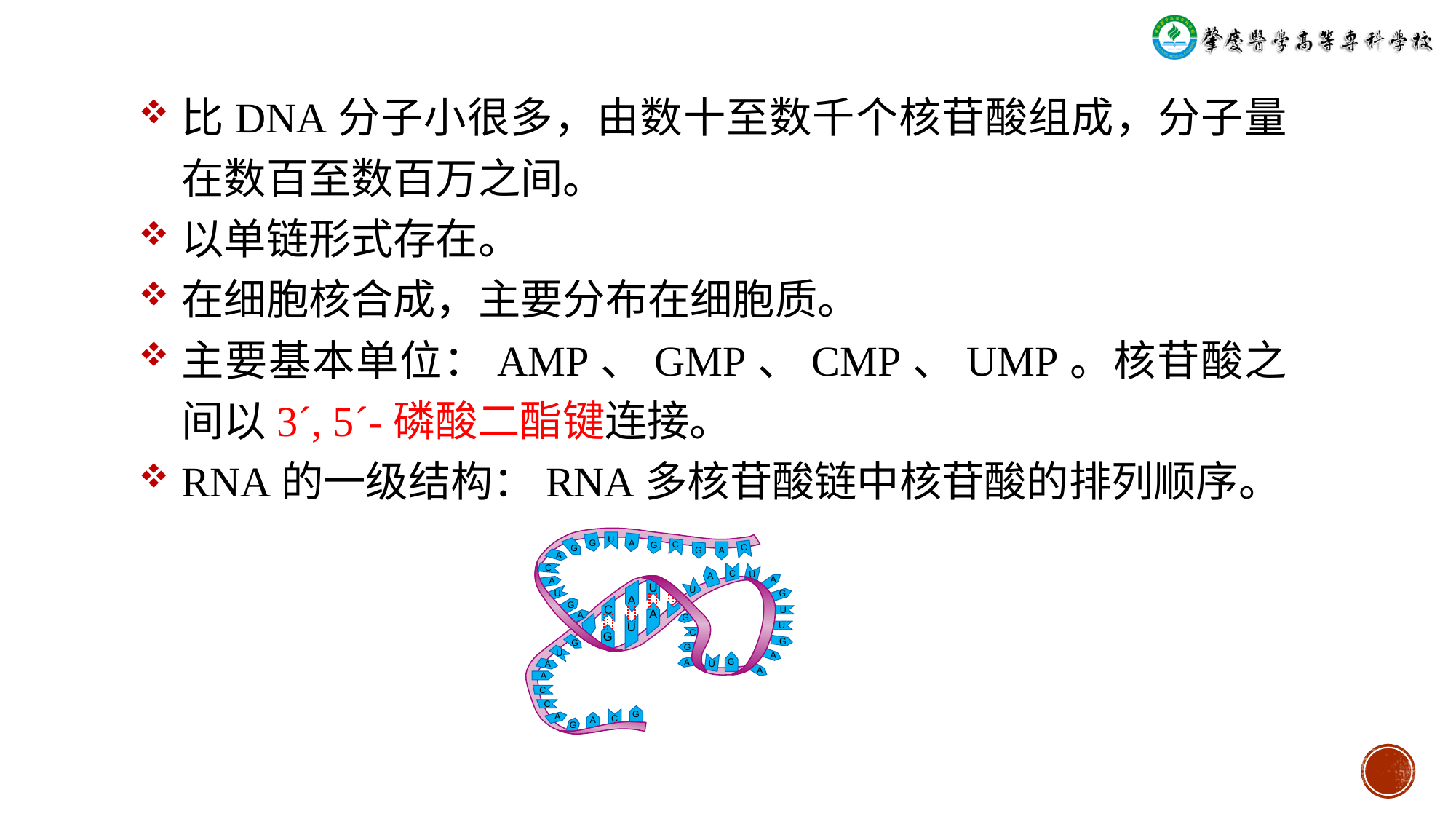

比DNA分子小很多，由数十至数千个核苷酸组成，分子量在数百至数百万之间。
以单链形式存在。
在细胞核合成，主要分布在细胞质。
主要基本单位：AMP、GMP、CMP、UMP。核苷酸之间以3´, 5´-磷酸二酯键连接。
RNA的一级结构：RNA多核苷酸链中核苷酸的排列顺序。

U

A
G

C

G

C
G

G
A

A

C

C
U
A

A
A

U

U

U
G
A

G

C

U

A

A
G

U
U

C
G

G

G
G

U
A

G

A
U
A

A

A

C

C

G
A
C

A

G